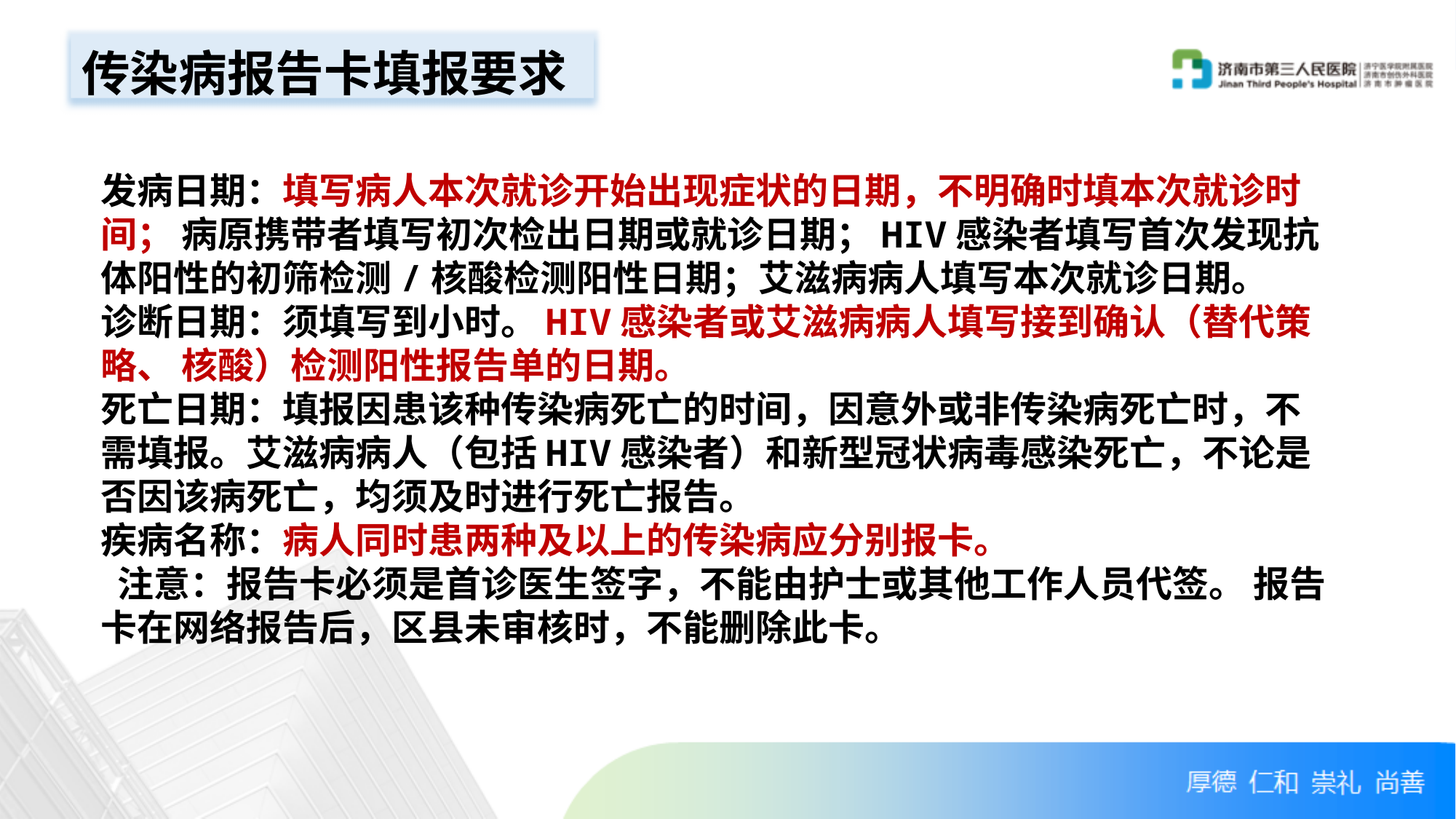

传染病报告卡填报要求
发病日期：填写病人本次就诊开始出现症状的日期，不明确时填本次就诊时间； 病原携带者填写初次检出日期或就诊日期；HIV感染者填写首次发现抗体阳性的初筛检测/核酸检测阳性日期；艾滋病病人填写本次就诊日期。
诊断日期：须填写到小时。HIV感染者或艾滋病病人填写接到确认（替代策略、 核酸）检测阳性报告单的日期。
死亡日期：填报因患该种传染病死亡的时间，因意外或非传染病死亡时，不需填报。艾滋病病人（包括HIV感染者）和新型冠状病毒感染死亡，不论是否因该病死亡，均须及时进行死亡报告。
疾病名称：病人同时患两种及以上的传染病应分别报卡。
 注意：报告卡必须是首诊医生签字，不能由护士或其他工作人员代签。 报告卡在网络报告后，区县未审核时，不能删除此卡。